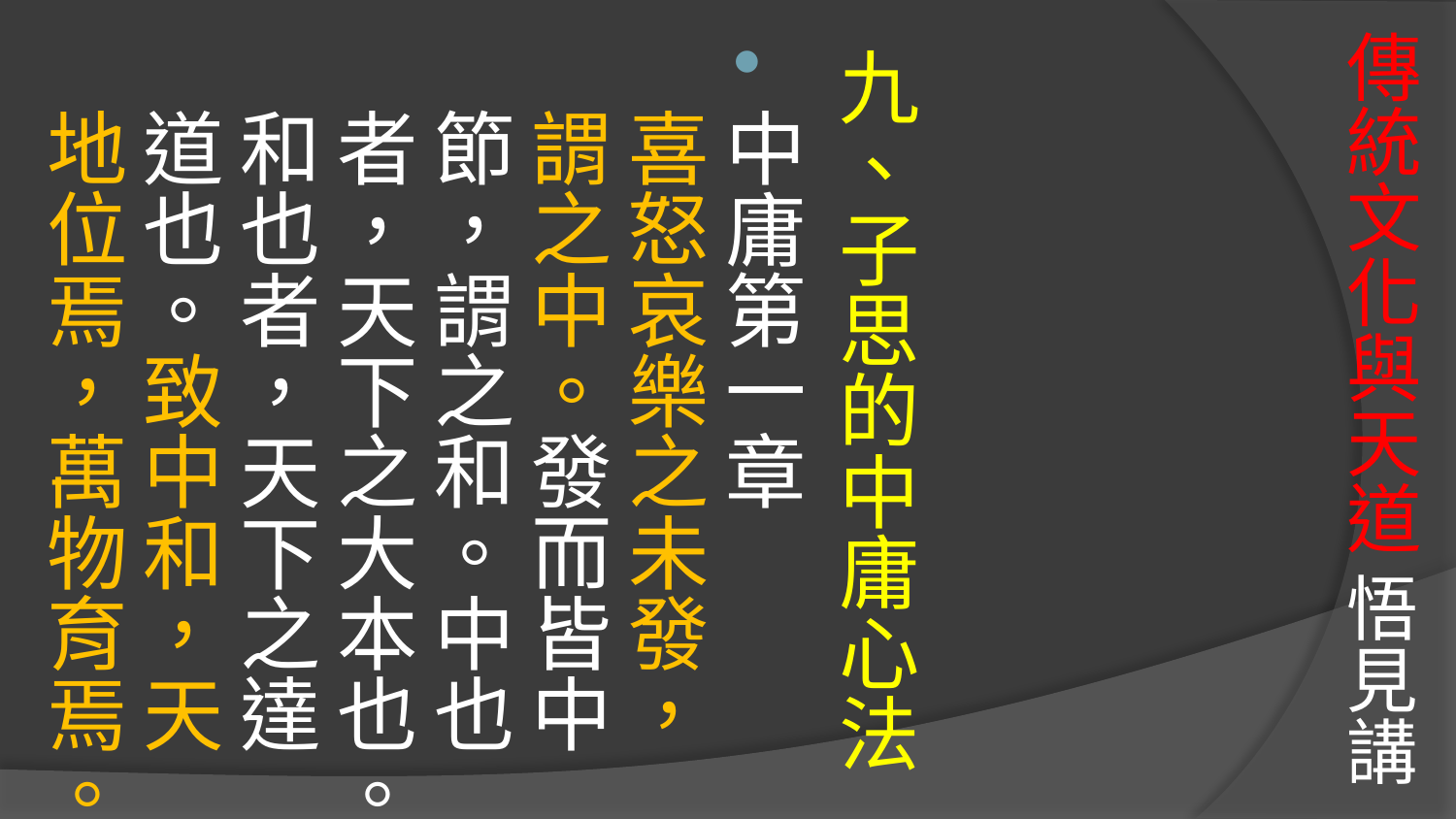

# 傳統文化與天道 悟見講
九、子思的中庸心法
中庸第一章
喜怒哀樂之未發，謂之中。發而皆中節，謂之和。中也者，天下之大本也。和也者，天下之達道也。致中和，天地位焉，萬物育焉。